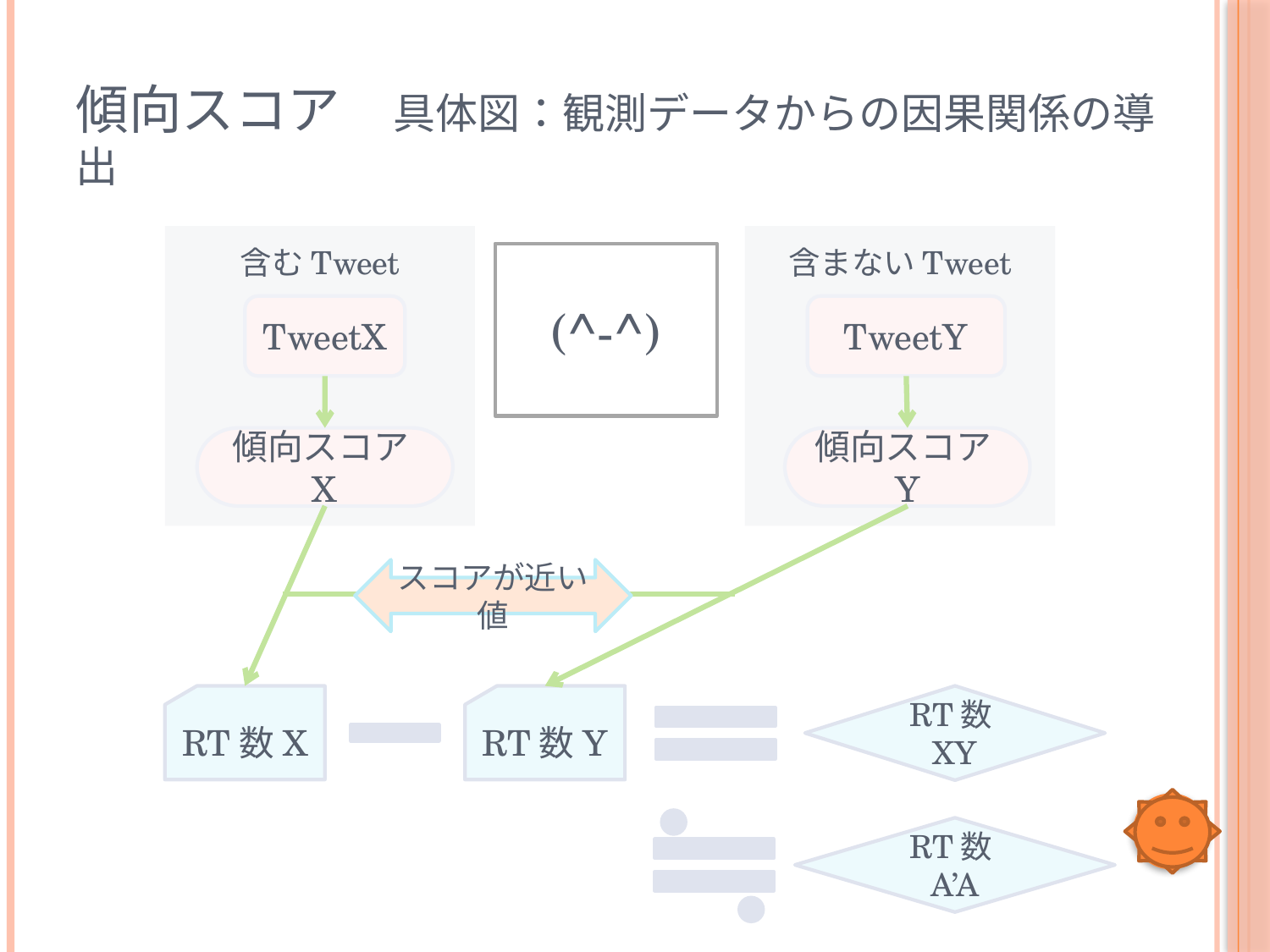

# 傾向スコア　具体図：観測データからの因果関係の導出
含むTweet

含まないTweet

(^-^)
TweetX
TweetY
傾向スコアX
傾向スコアY
スコアが近い値
RT数X
RT数Y
RT数XY

RT数A’A